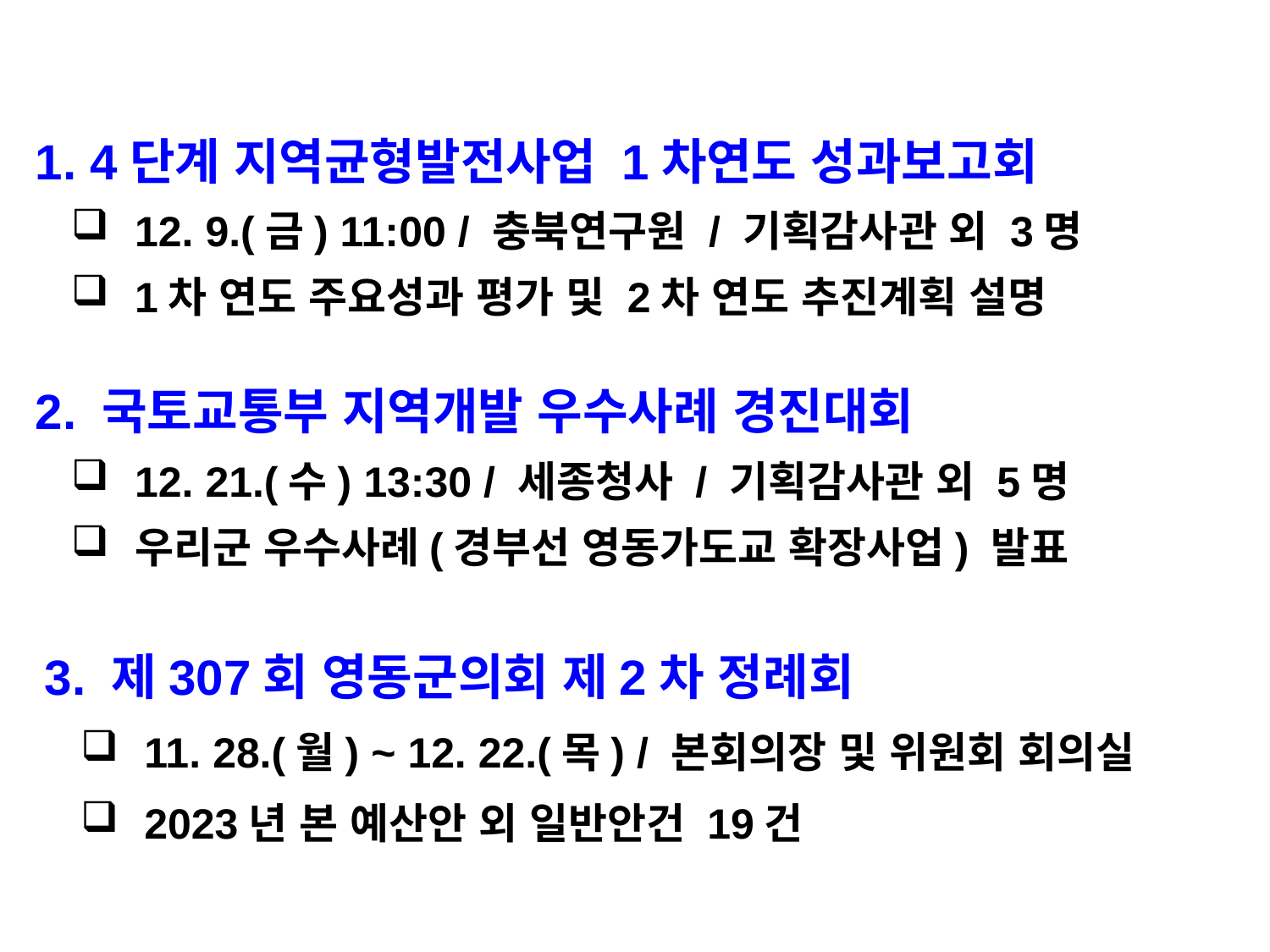

1. 4단계 지역균형발전사업 1차연도 성과보고회
12. 9.(금) 11:00 / 충북연구원 / 기획감사관 외 3명
1차 연도 주요성과 평가 및 2차 연도 추진계획 설명

  2. 국토교통부 지역개발 우수사례 경진대회
12. 21.(수) 13:30 / 세종청사 / 기획감사관 외 5명
우리군 우수사례(경부선 영동가도교 확장사업) 발표

  3. 제307회 영동군의회 제2차 정례회
11. 28.(월) ~ 12. 22.(목) / 본회의장 및 위원회 회의실
2023년 본 예산안 외 일반안건 19건